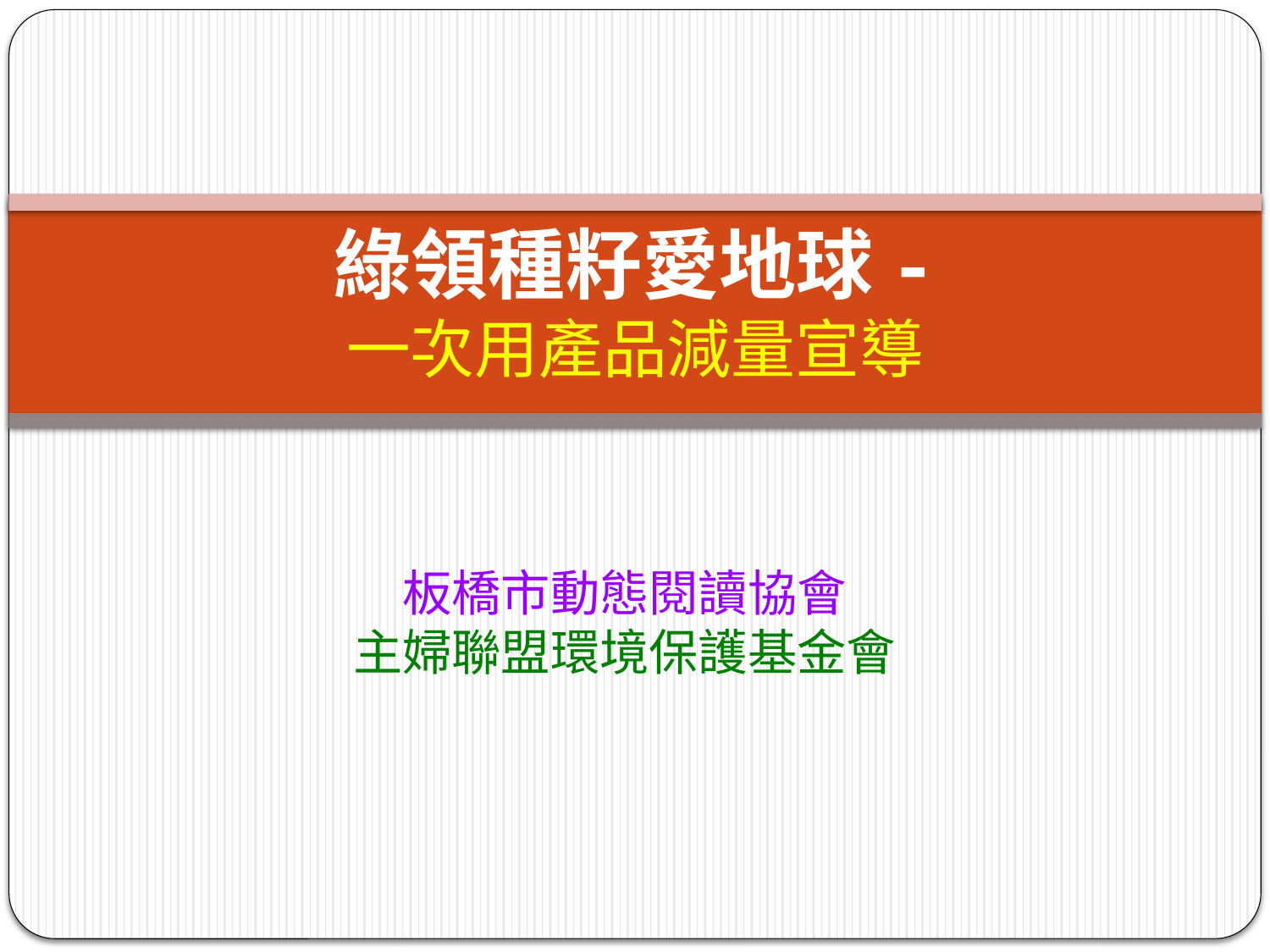

# 綠領種籽愛地球- 一次用產品減量宣導
板橋市動態閱讀協會
主婦聯盟環境保護基金會